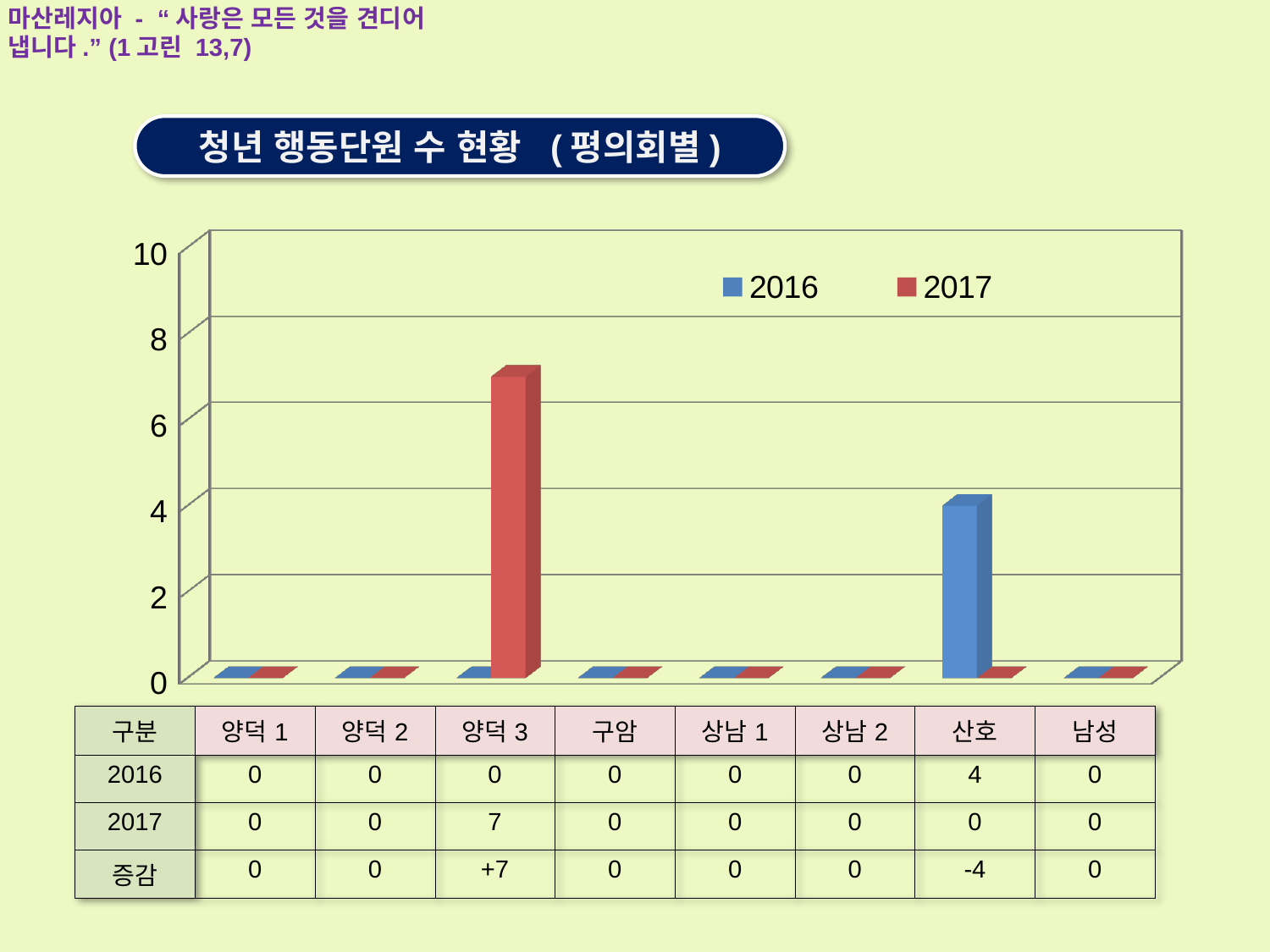

마산레지아 -  “사랑은 모든 것을 견디어 냅니다.” (1고린 13,7)
청년 행동단원 수 현황  (평의회별)

[unsupported chart]

| 구분 | 양덕1 | 양덕2 | 양덕3 | 구암 | 상남1 | 상남2 | 산호 | 남성 |
| --- | --- | --- | --- | --- | --- | --- | --- | --- |
| 2016 | 0 | 0 | 0 | 0 | 0 | 0 | 4 | 0 |
| 2017 | 0 | 0 | 7 | 0 | 0 | 0 | 0 | 0 |
| 증감 | 0 | 0 | +7 | 0 | 0 | 0 | -4 | 0 |